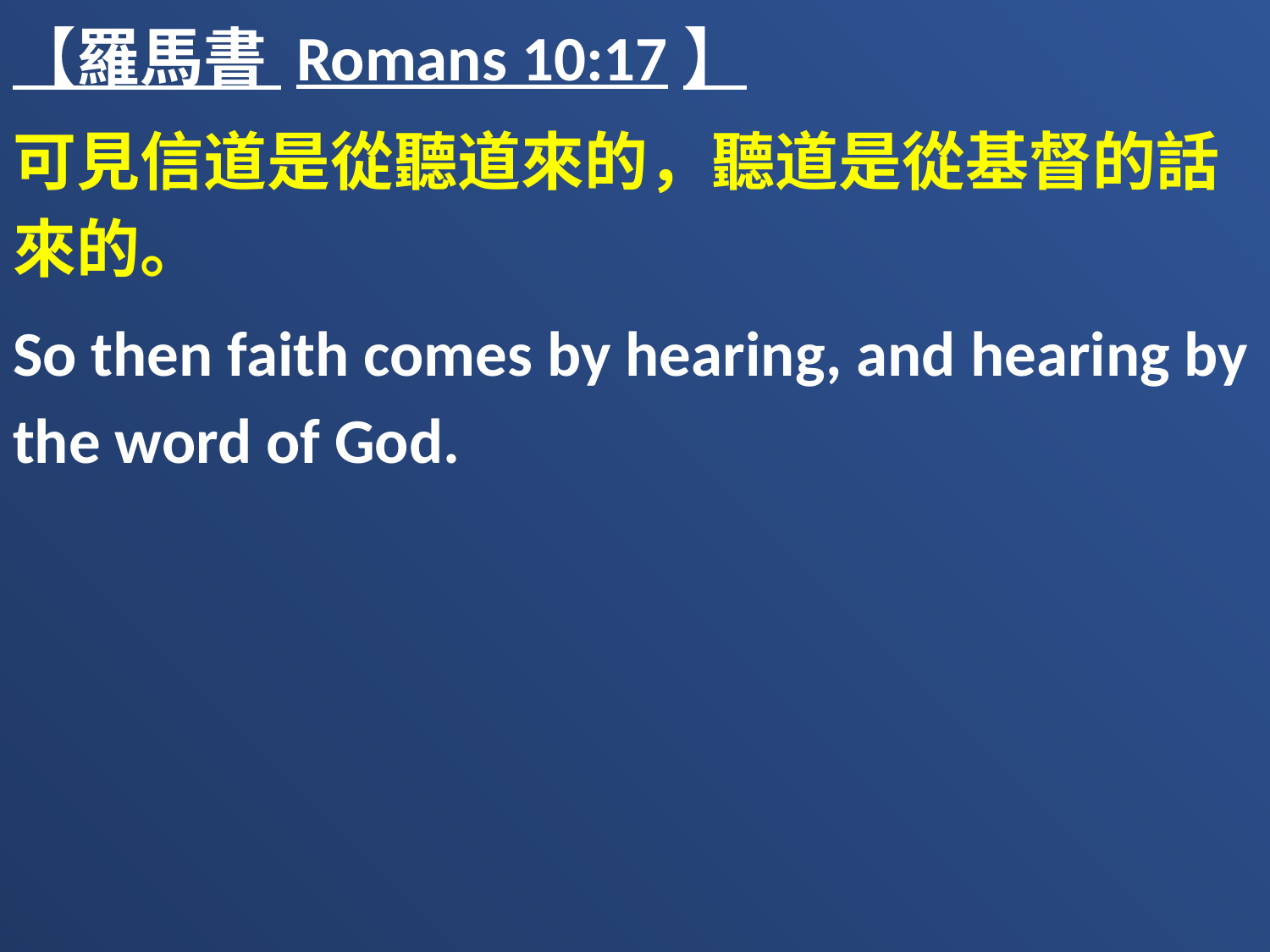

【羅馬書 Romans 10:17】
可見信道是從聽道來的，聽道是從基督的話來的。
So then faith comes by hearing, and hearing by the word of God.